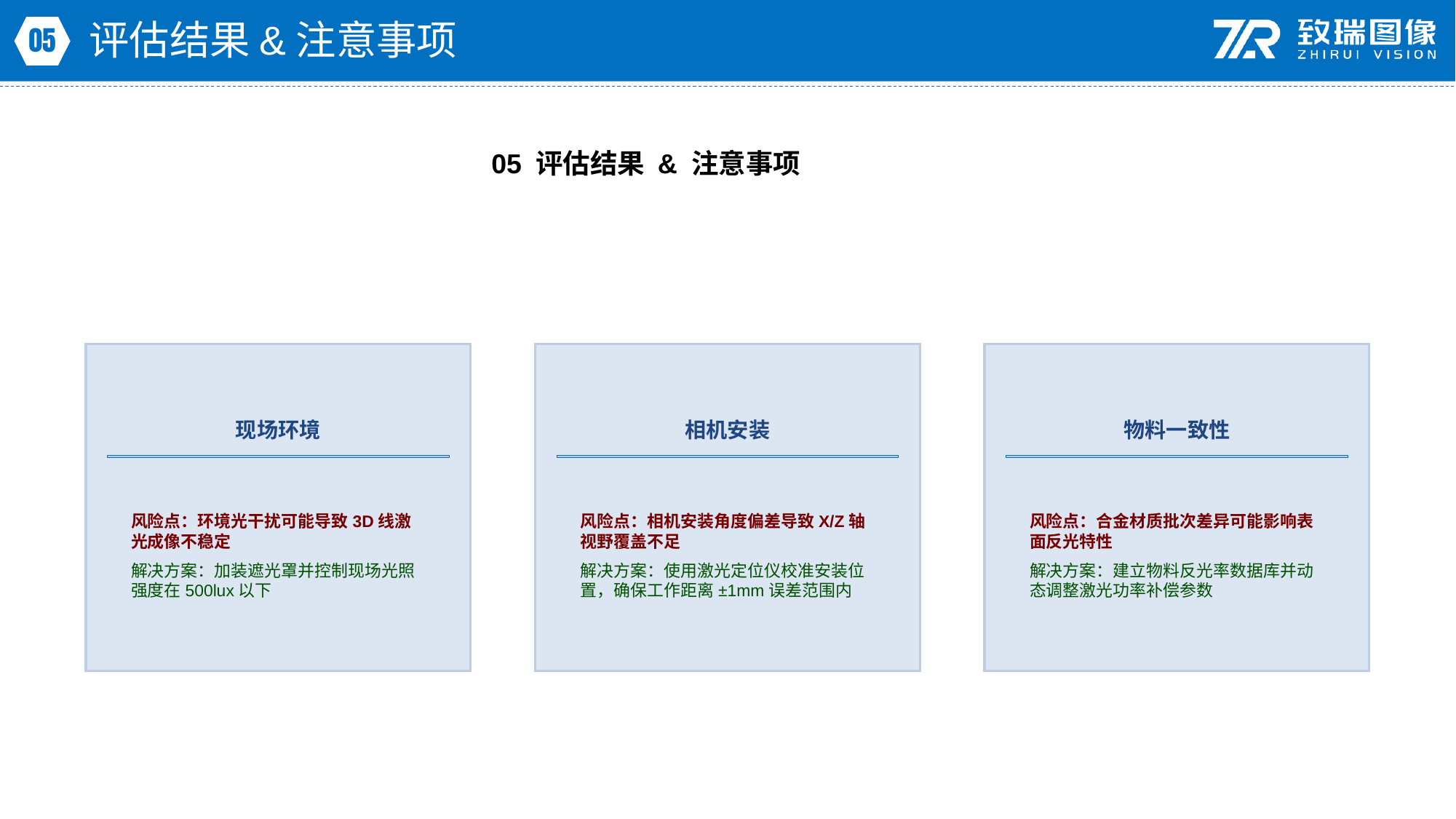

评估结果&注意事项
05

05 评估结果 & 注意事项

现场环境

相机安装

物料一致性

风险点：环境光干扰可能导致3D线激光成像不稳定
解决方案：加装遮光罩并控制现场光照强度在500lux以下

风险点：相机安装角度偏差导致X/Z轴视野覆盖不足
解决方案：使用激光定位仪校准安装位置，确保工作距离±1mm误差范围内

风险点：合金材质批次差异可能影响表面反光特性
解决方案：建立物料反光率数据库并动态调整激光功率补偿参数